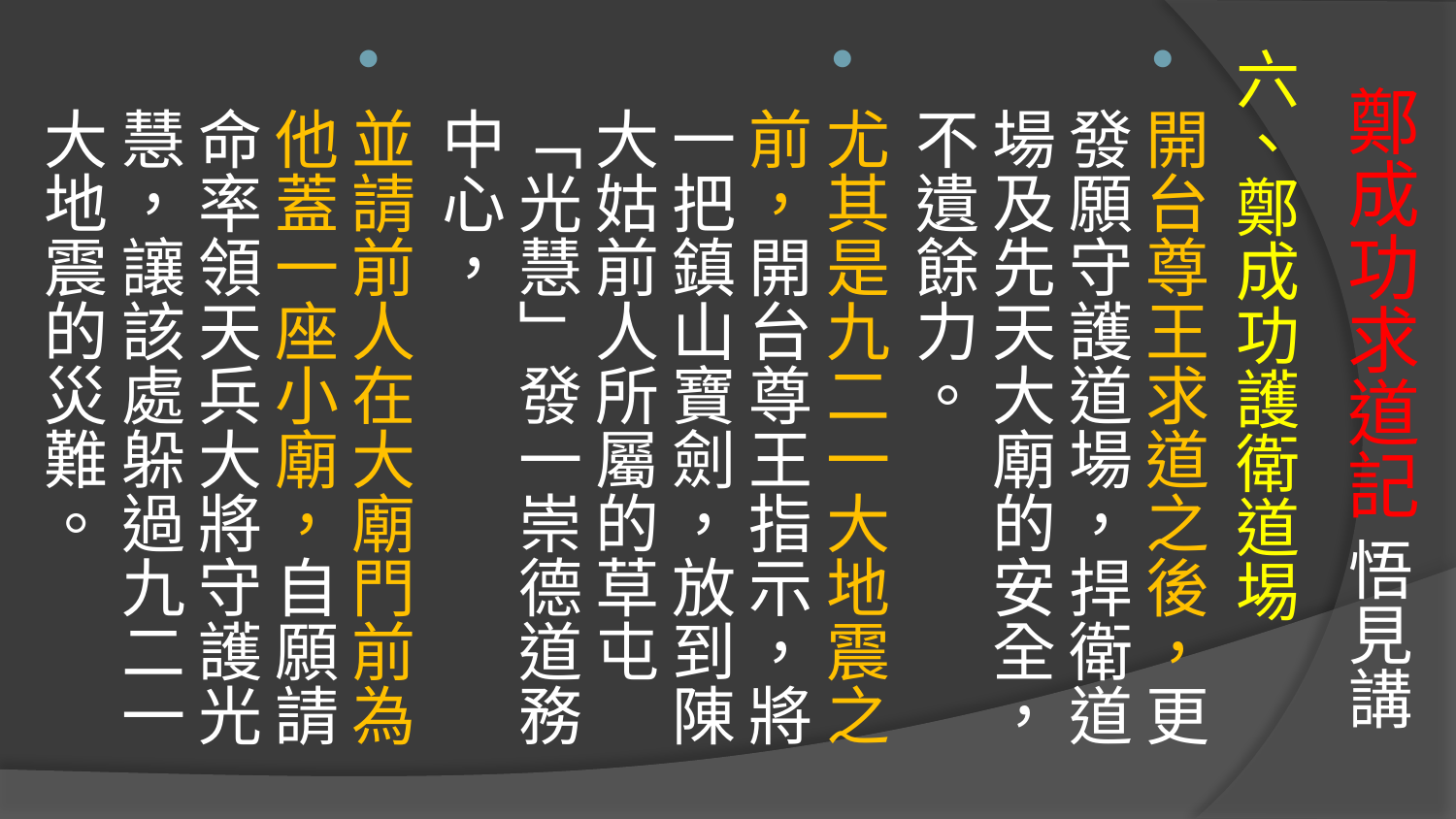

# 鄭成功求道記 悟見講
六、鄭成功護衛道埸
開台尊王求道之後，更發願守護道場，捍衛道場及先天大廟的安全，不遺餘力。
尤其是九二一大地震之前，開台尊王指示，將一把鎮山寶劍，放到陳大姑前人所屬的草屯「光慧」發一崇德道務中心，
並請前人在大廟門前為他蓋一座小廟，自願請命率領天兵大將守護光慧，讓該處躲過九二一大地震的災難。